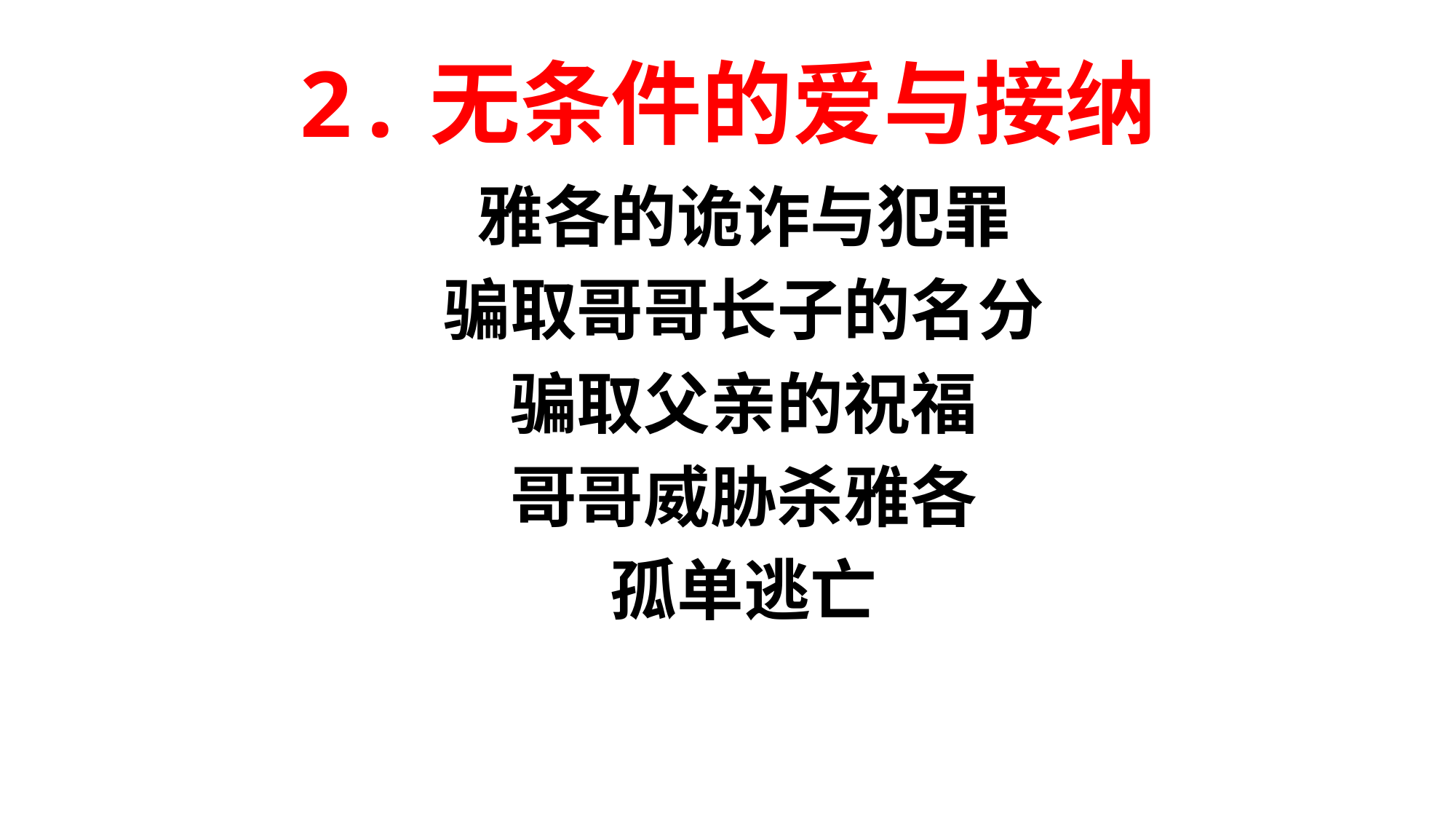

# 2.无条件的爱与接纳
雅各的诡诈与犯罪
骗取哥哥长子的名分
骗取父亲的祝福
哥哥威胁杀雅各
孤单逃亡